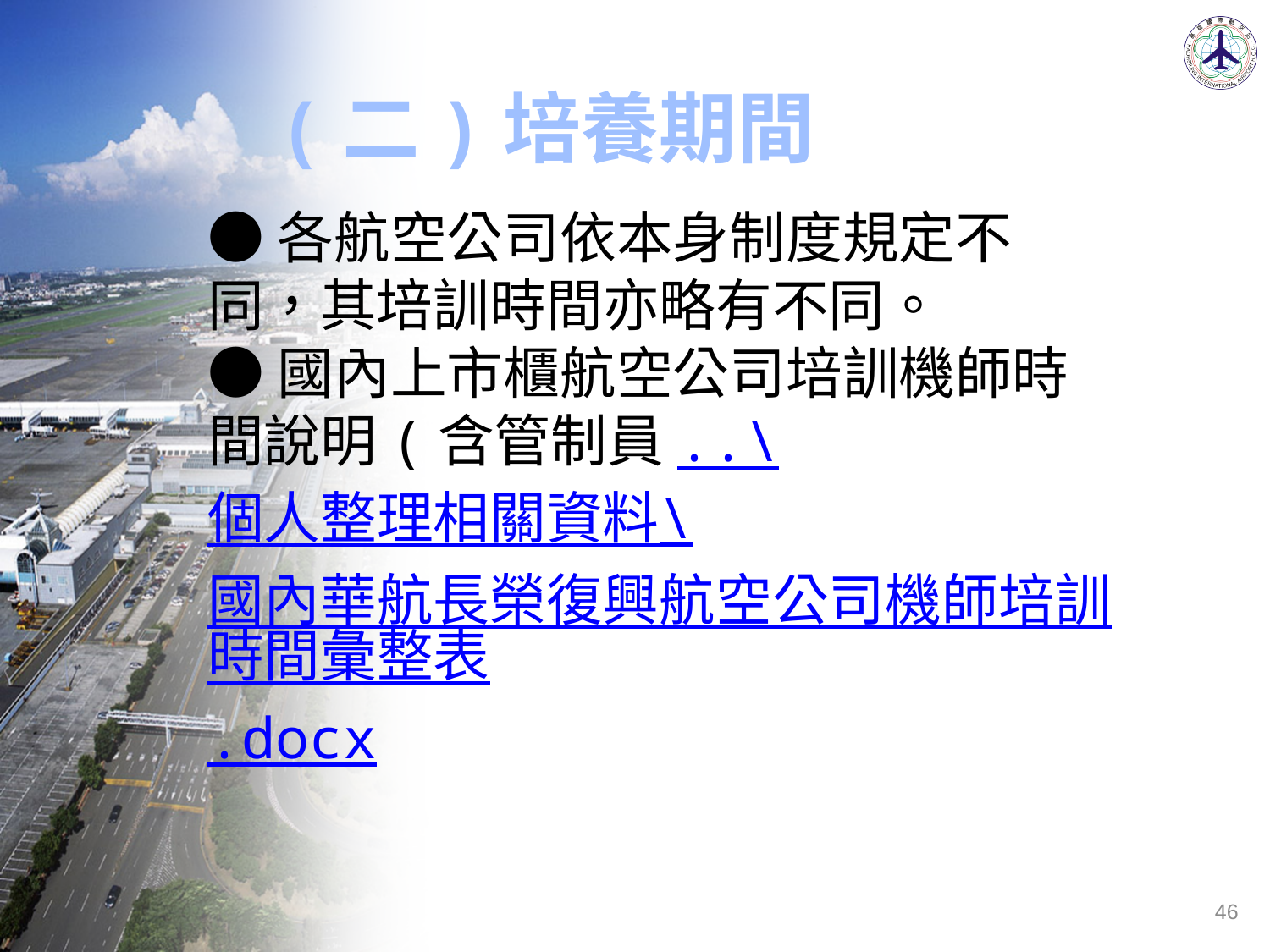

# (二)培養期間
●各航空公司依本身制度規定不同，其培訓時間亦略有不同。
●國內上市櫃航空公司培訓機師時間說明(含管制員..\個人整理相關資料\國內華航長榮復興航空公司機師培訓時間彙整表.docx
46